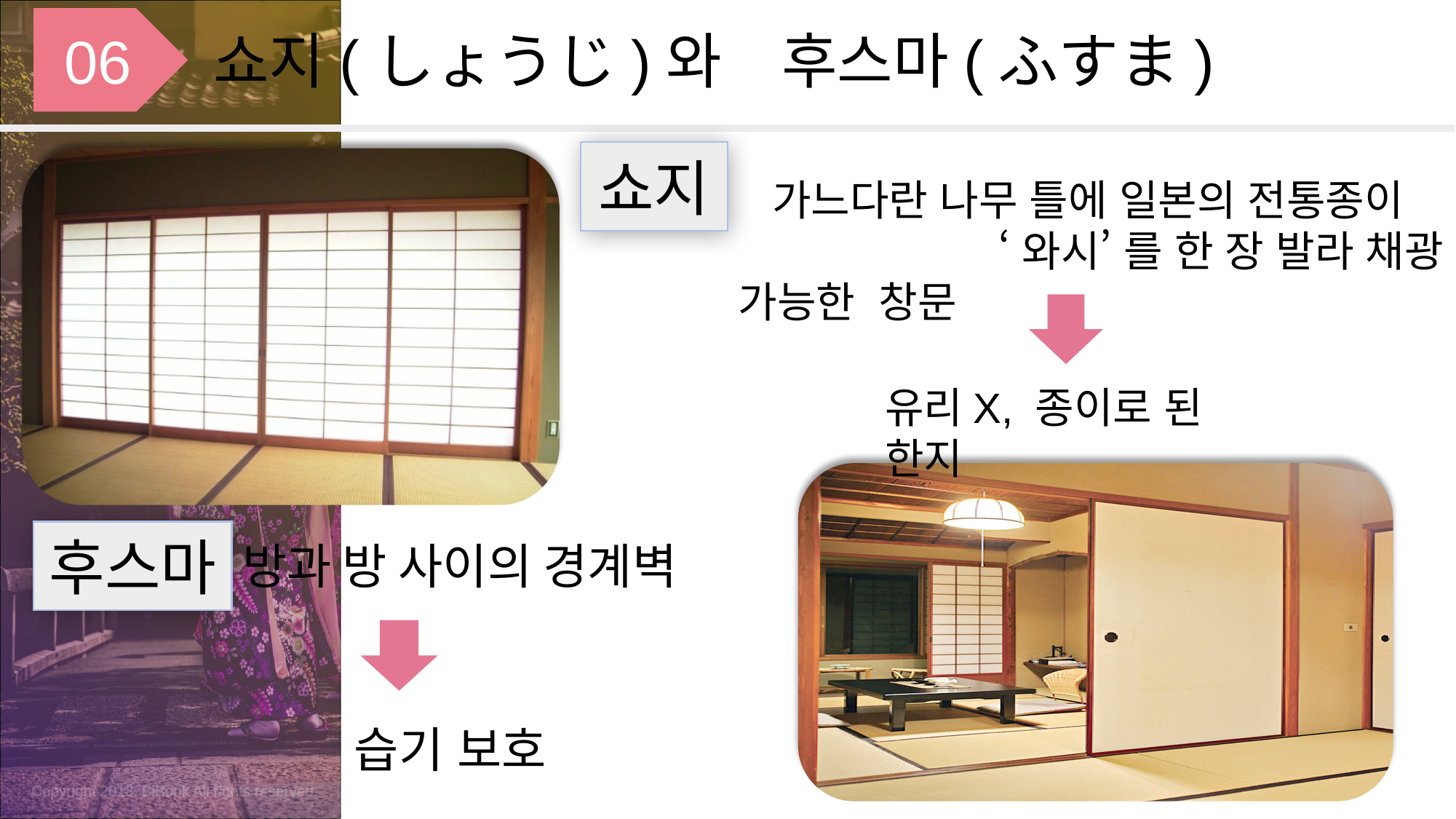

06
쇼지(しょうじ)와　후스마(ふすま)
쇼지

  가느다란 나무 틀에 일본의 전통종이                          ‘ 와시’ 를 한 장 발라 채광 가능한  창문

유리X, 종이로 된 한지

후스마
                방과 방 사이의 경계벽

                     습기 보호